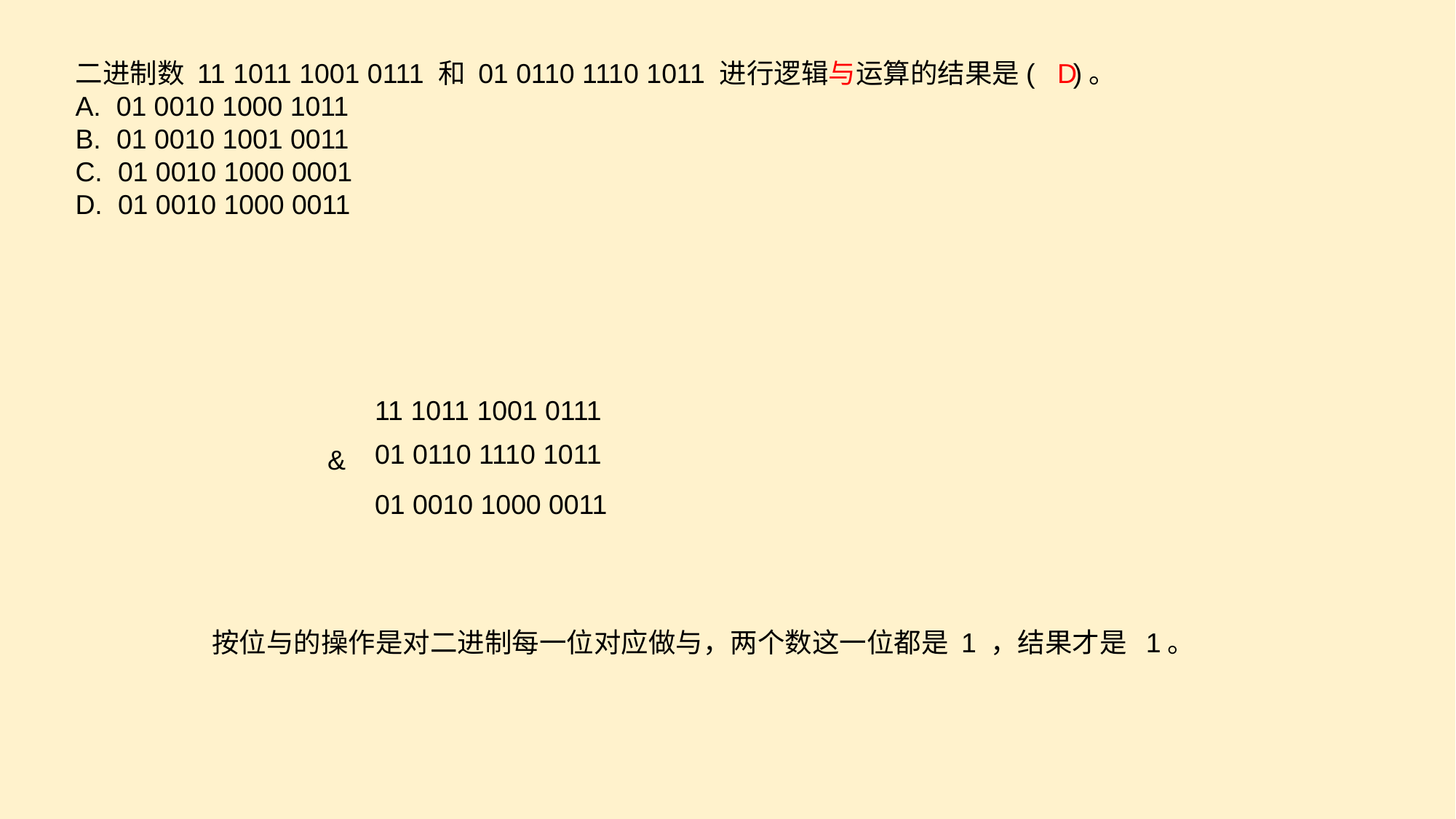

D
二进制数 11 1011 1001 0111 和 01 0110 1110 1011 进行逻辑与运算的结果是(     )。
A.  01 0010 1000 1011
B.  01 0010 1001 0011
C.  01 0010 1000 0001
D.  01 0010 1000 0011

11 1011 1001 0111
01 0110 1110 1011
&
01 0010 1000 0011
按位与的操作是对二进制每一位对应做与，两个数这一位都是 1 ，结果才是  1。